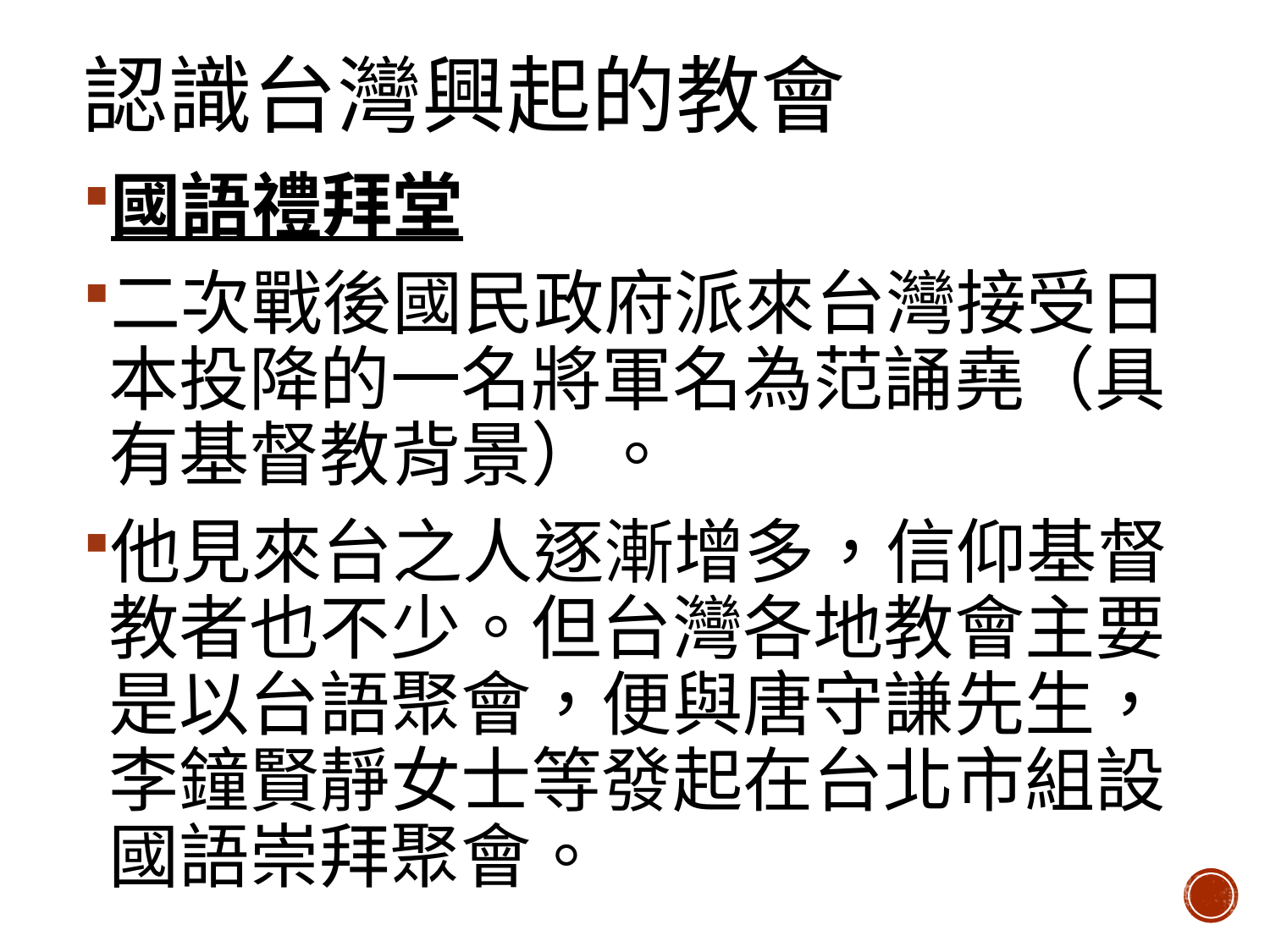

# 認識台灣興起的教會
國語禮拜堂
二次戰後國民政府派來台灣接受日本投降的一名將軍名為范誦堯（具有基督教背景）。
他見來台之人逐漸增多，信仰基督教者也不少。但台灣各地教會主要是以台語聚會，便與唐守謙先生，李鐘賢靜女士等發起在台北市組設國語崇拜聚會。